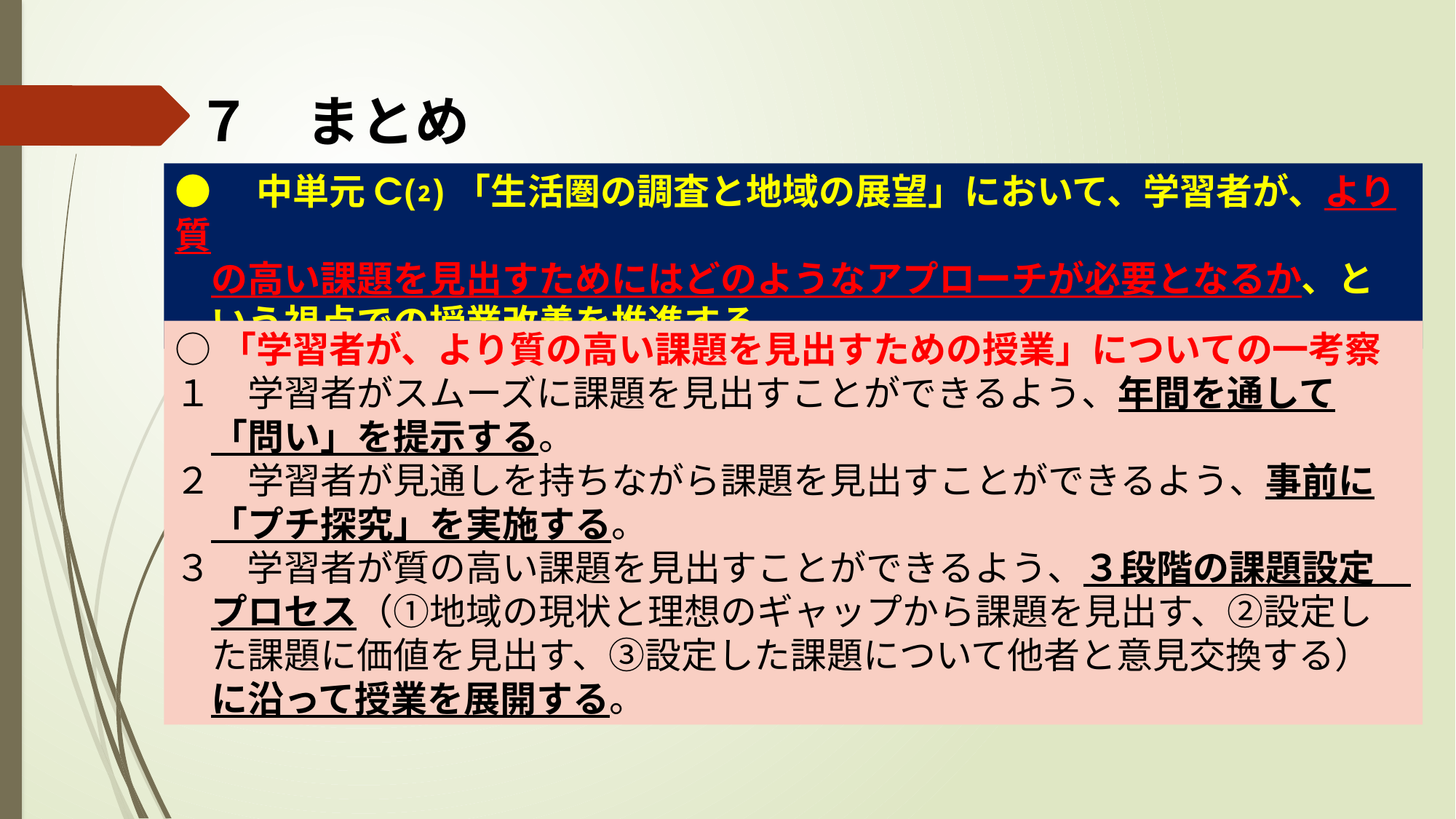

７　まとめ
●　中単元C⑵「生活圏の調査と地域の展望」において、学習者が、より質
　の高い課題を見出すためにはどのようなアプローチが必要となるか、と
　いう視点での授業改善を推進する。
○「学習者が、より質の高い課題を見出すための授業」についての一考察
１　学習者がスムーズに課題を見出すことができるよう、年間を通して
　「問い」を提示する。
２　学習者が見通しを持ちながら課題を見出すことができるよう、事前に
　「プチ探究」を実施する。
３　学習者が質の高い課題を見出すことができるよう、３段階の課題設定
　プロセス（①地域の現状と理想のギャップから課題を見出す、②設定し
　た課題に価値を見出す、③設定した課題について他者と意見交換する）
　に沿って授業を展開する。